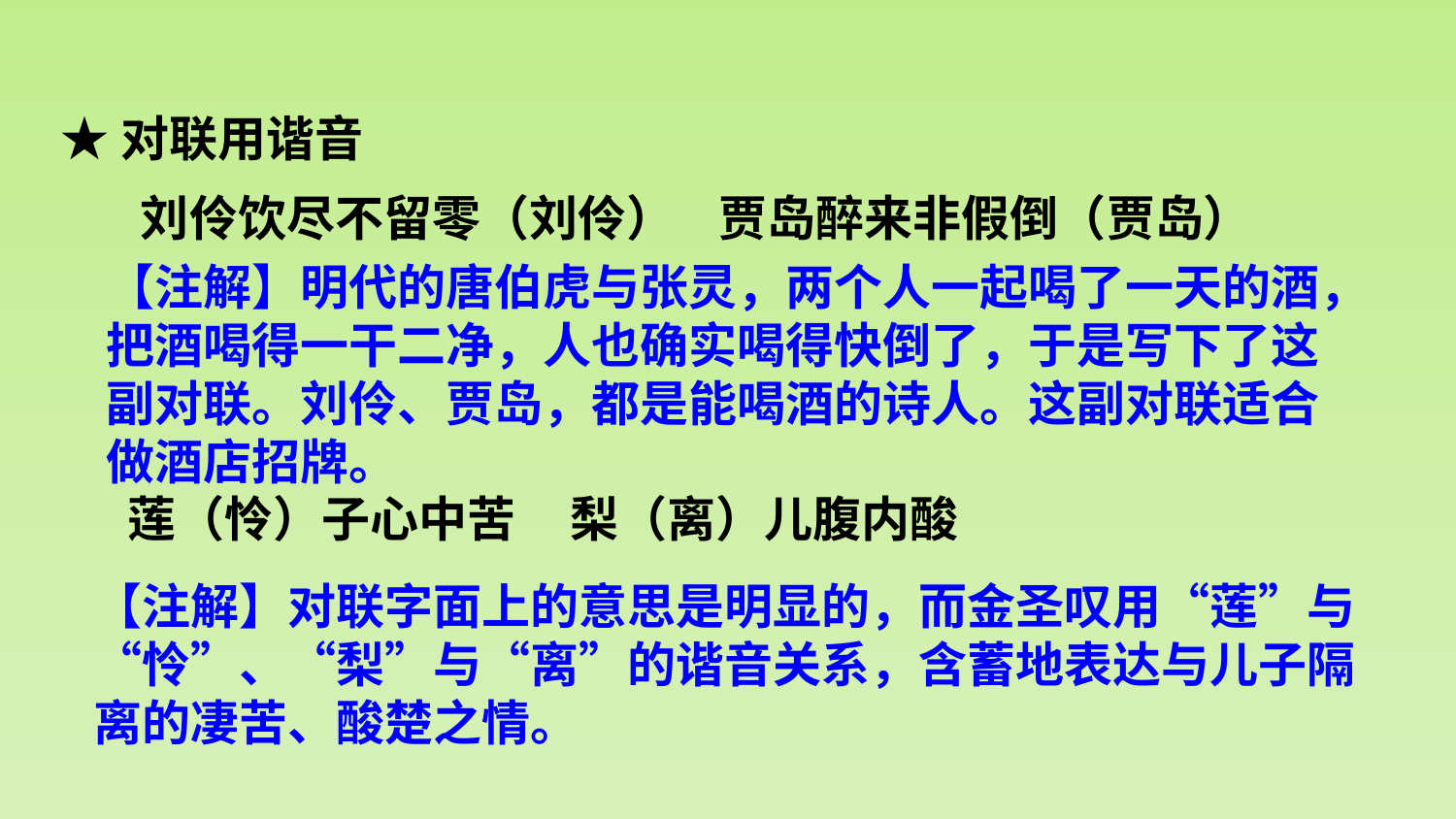

★对联用谐音
刘伶饮尽不留零（刘伶）    贾岛醉来非假倒（贾岛）
【注解】明代的唐伯虎与张灵，两个人一起喝了一天的酒，把酒喝得一干二净，人也确实喝得快倒了，于是写下了这副对联。刘伶、贾岛，都是能喝酒的诗人。这副对联适合做酒店招牌。
 莲（怜）子心中苦     梨（离）儿腹内酸
【注解】对联字面上的意思是明显的，而金圣叹用“莲”与“怜”、“梨”与“离”的谐音关系，含蓄地表达与儿子隔离的凄苦、酸楚之情。